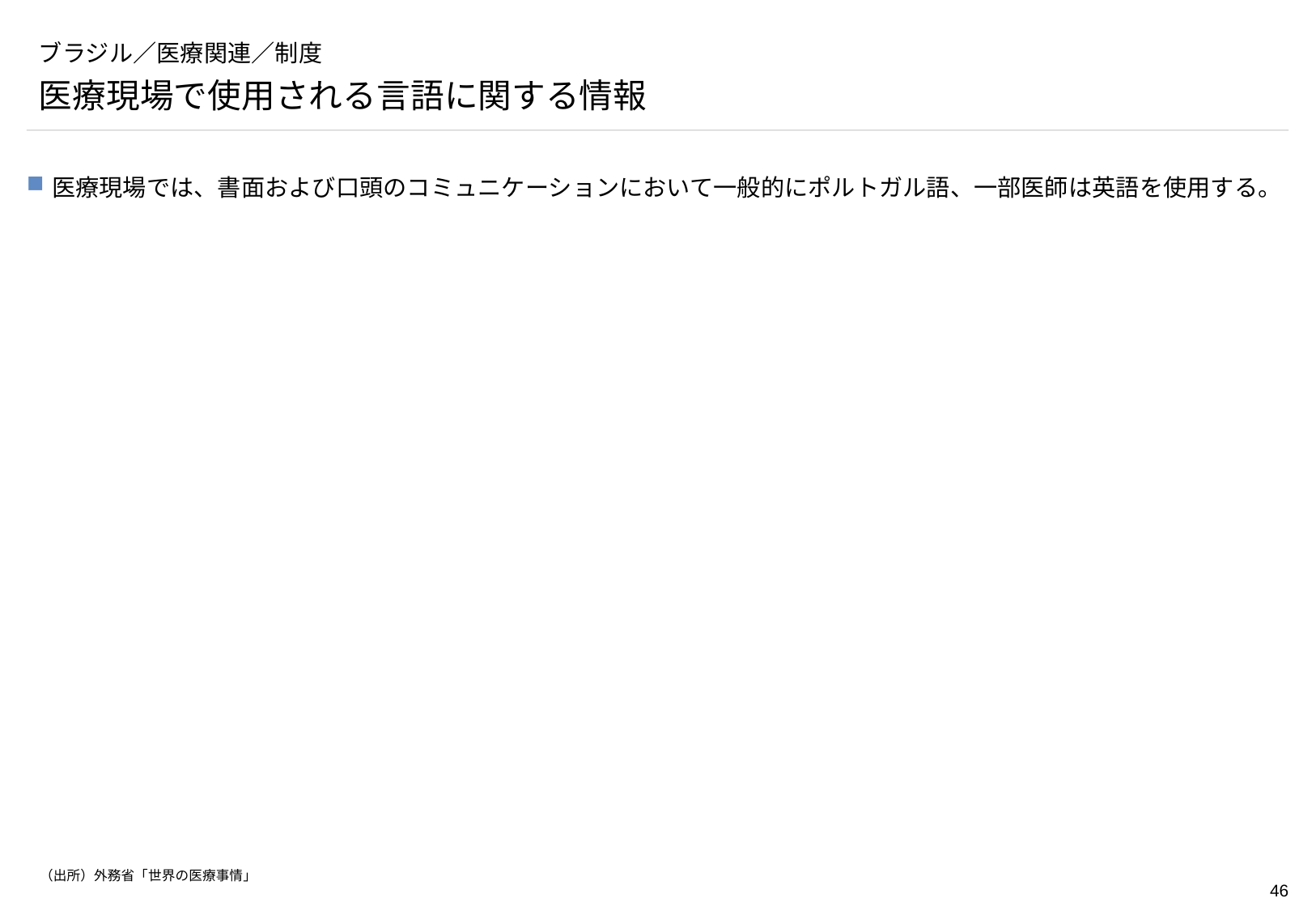

# ブラジル／医療関連／制度
医療現場で使用される言語に関する情報

医療現場では、書面および口頭のコミュニケーションにおいて一般的にポルトガル語、一部医師は英語を使用する。
（出所）外務省「世界の医療事情」